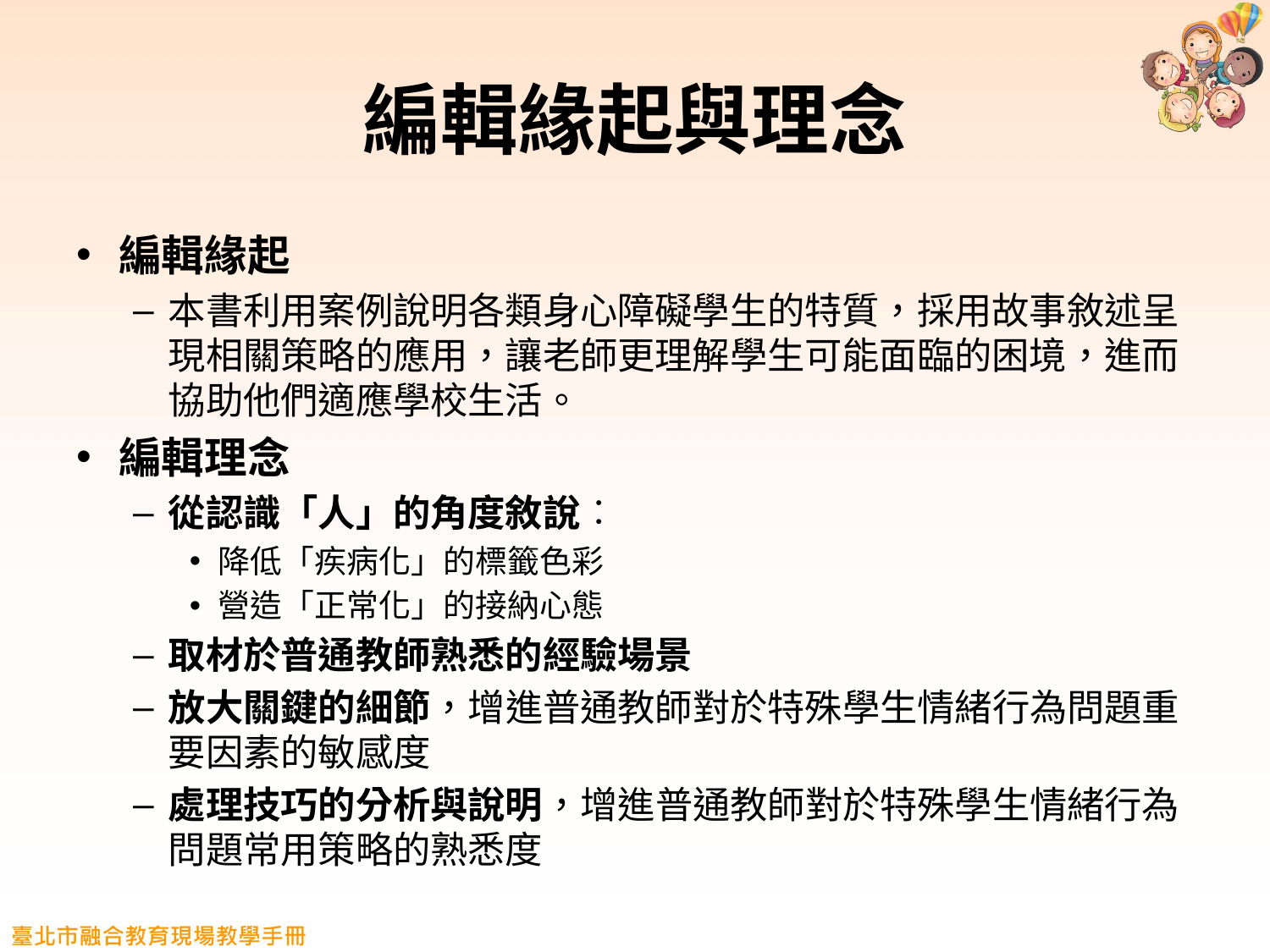

# 編輯緣起與理念
編輯緣起
本書利用案例說明各類身心障礙學生的特質，採用故事敘述呈現相關策略的應用，讓老師更理解學生可能面臨的困境，進而協助他們適應學校生活。
編輯理念
從認識「人」的角度敘說︰
降低「疾病化」的標籤色彩
營造「正常化」的接納心態
取材於普通教師熟悉的經驗場景
放大關鍵的細節，增進普通教師對於特殊學生情緒行為問題重要因素的敏感度
處理技巧的分析與說明，增進普通教師對於特殊學生情緒行為問題常用策略的熟悉度